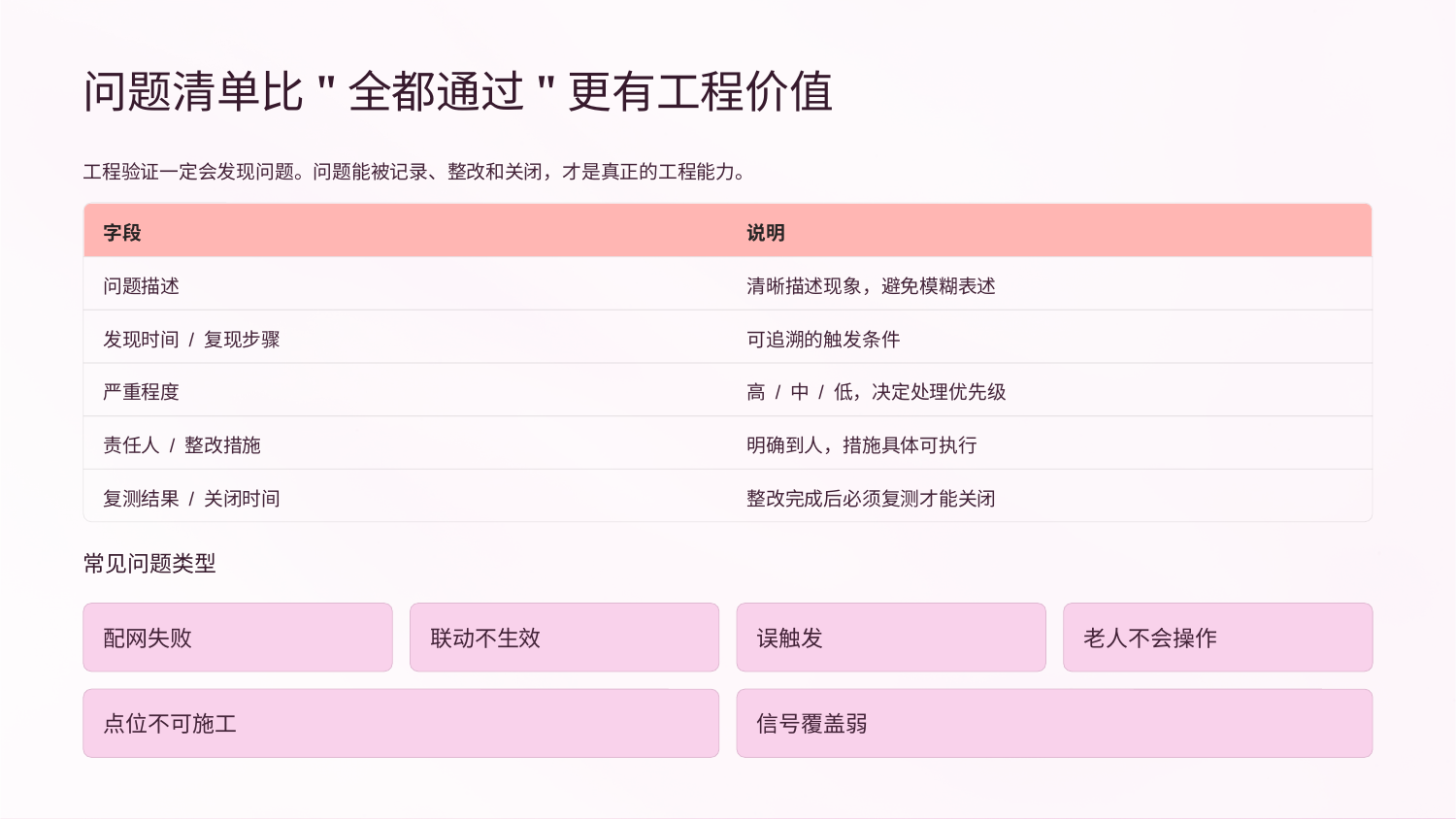

问题清单比"全都通过"更有工程价值
工程验证一定会发现问题。问题能被记录、整改和关闭，才是真正的工程能力。

字段
说明

问题描述
清晰描述现象，避免模糊表述

发现时间 / 复现步骤
可追溯的触发条件

严重程度
高 / 中 / 低，决定处理优先级

责任人 / 整改措施
明确到人，措施具体可执行

复测结果 / 关闭时间
整改完成后必须复测才能关闭
常见问题类型

配网失败
联动不生效
误触发
老人不会操作

点位不可施工
信号覆盖弱